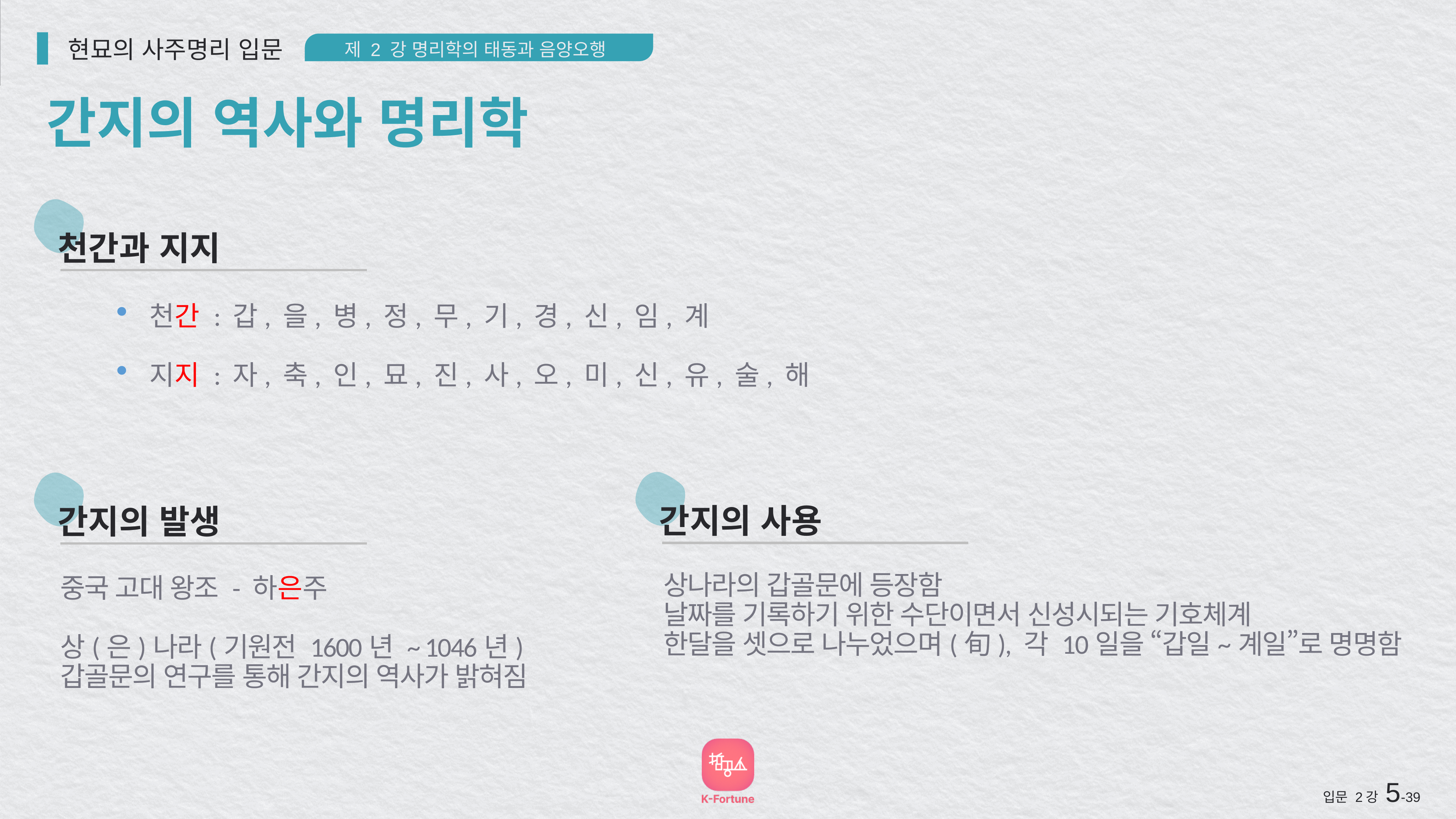

현묘의 사주명리 입문

제 2 강 명리학의 태동과 음양오행
간지의 역사와 명리학

천간과 지지
천간 : 갑, 을, 병, 정, 무, 기, 경, 신, 임, 계

지지 : 자, 축, 인, 묘, 진, 사, 오, 미, 신, 유, 술, 해

간지의 사용
간지의 발생
상나라의 갑골문에 등장함
날짜를 기록하기 위한 수단이면서 신성시되는 기호체계
한달을 셋으로 나누었으며(旬), 각 10일을 “갑일~계일”로 명명함
중국 고대 왕조 - 하은주

상(은)나라(기원전 1600년 ~ 1046년)
갑골문의 연구를 통해 간지의 역사가 밝혀짐